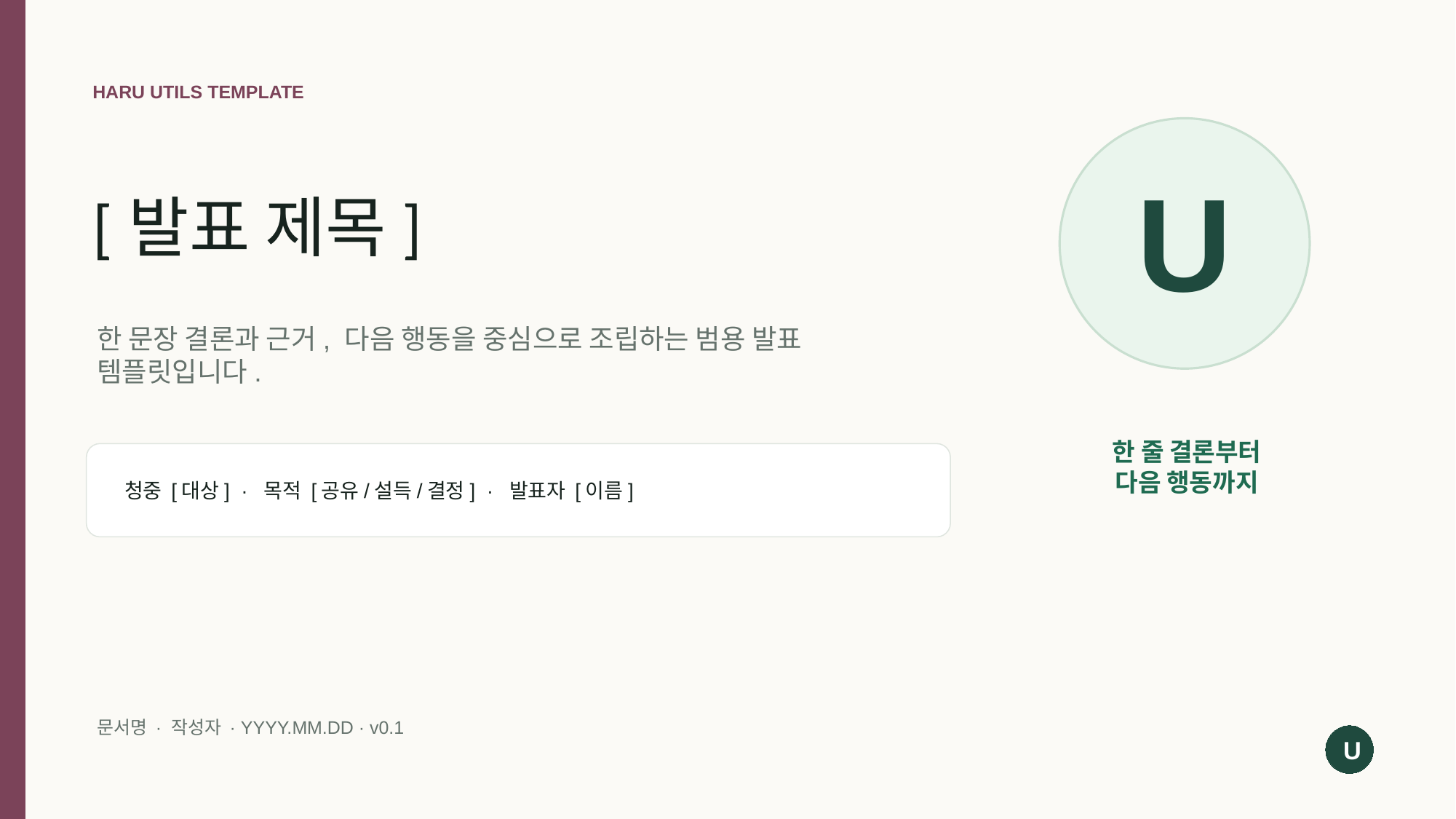

HARU UTILS TEMPLATE

U
# [발표 제목]
한 문장 결론과 근거, 다음 행동을 중심으로 조립하는 범용 발표 템플릿입니다.
한 줄 결론부터
다음 행동까지

청중 [대상]  ·  목적 [공유/설득/결정]  ·  발표자 [이름]
문서명 · 작성자 · YYYY.MM.DD · v0.1
U